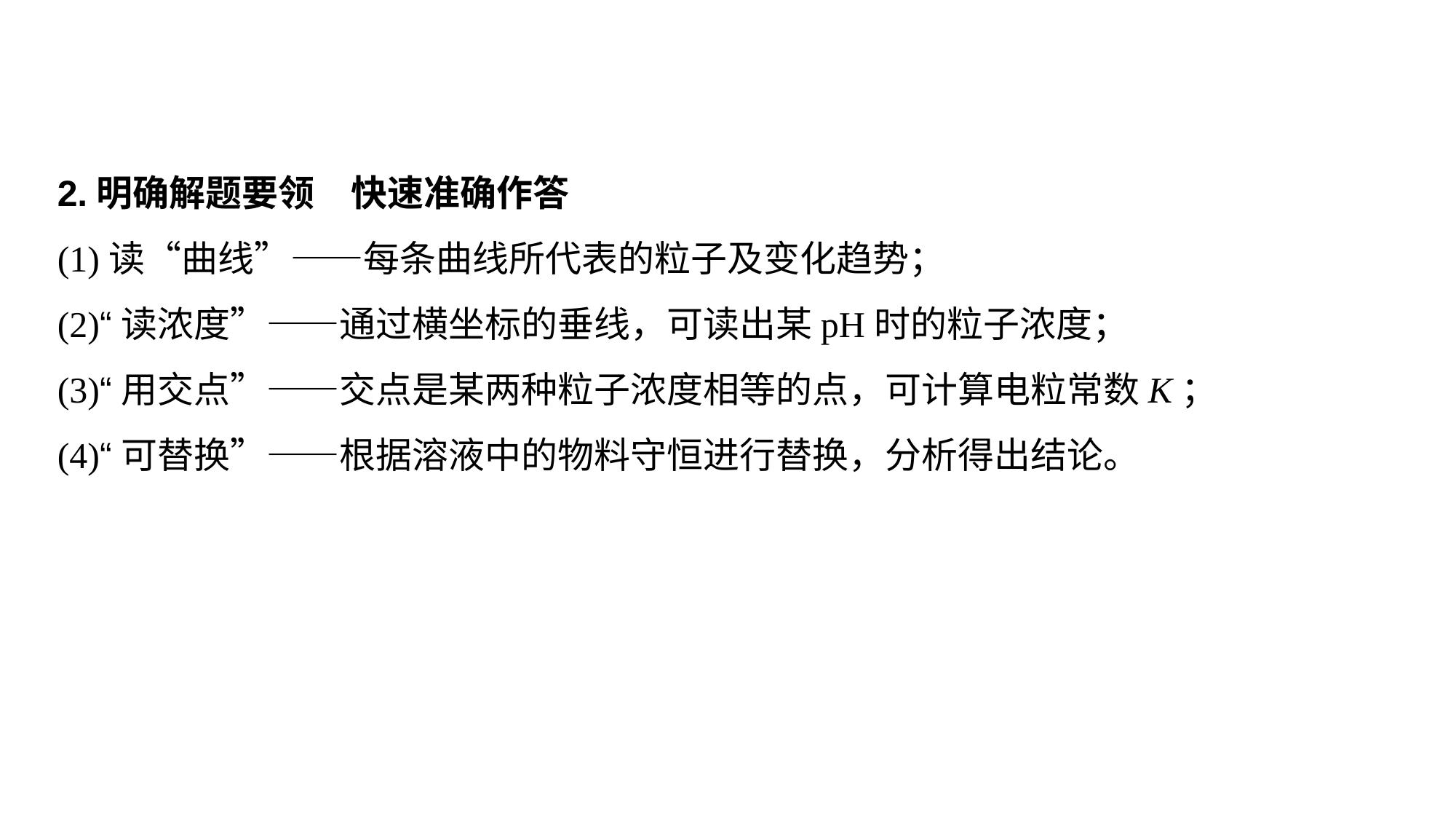

2.明确解题要领　快速准确作答
(1)读“曲线”——每条曲线所代表的粒子及变化趋势；
(2)“读浓度”——通过横坐标的垂线，可读出某pH时的粒子浓度；
(3)“用交点”——交点是某两种粒子浓度相等的点，可计算电粒常数K；
(4)“可替换”——根据溶液中的物料守恒进行替换，分析得出结论。